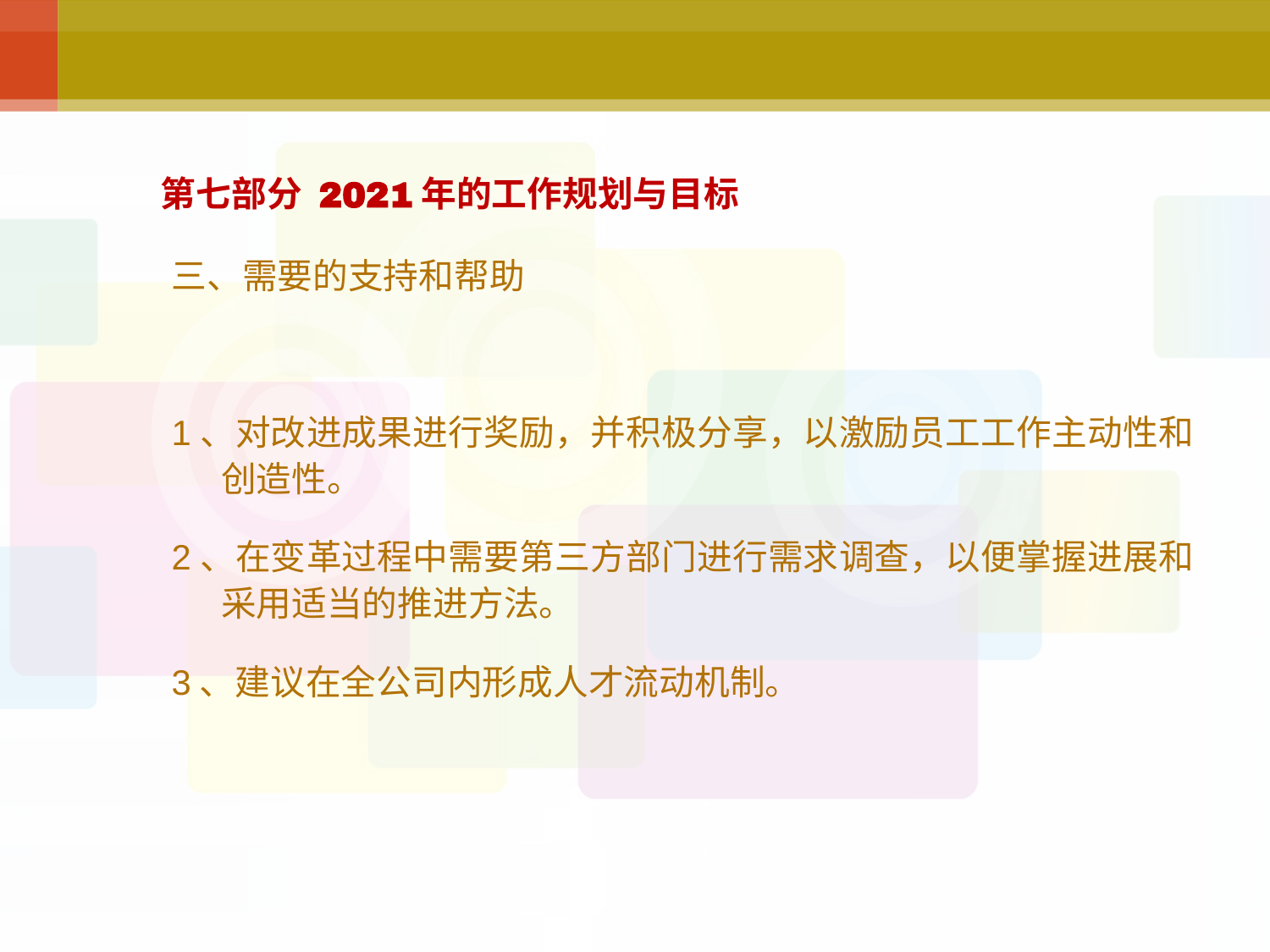

# 第七部分 2021年的工作规划与目标
三、需要的支持和帮助

1、对改进成果进行奖励，并积极分享，以激励员工工作主动性和创造性。
2、在变革过程中需要第三方部门进行需求调查，以便掌握进展和采用适当的推进方法。
3、建议在全公司内形成人才流动机制。